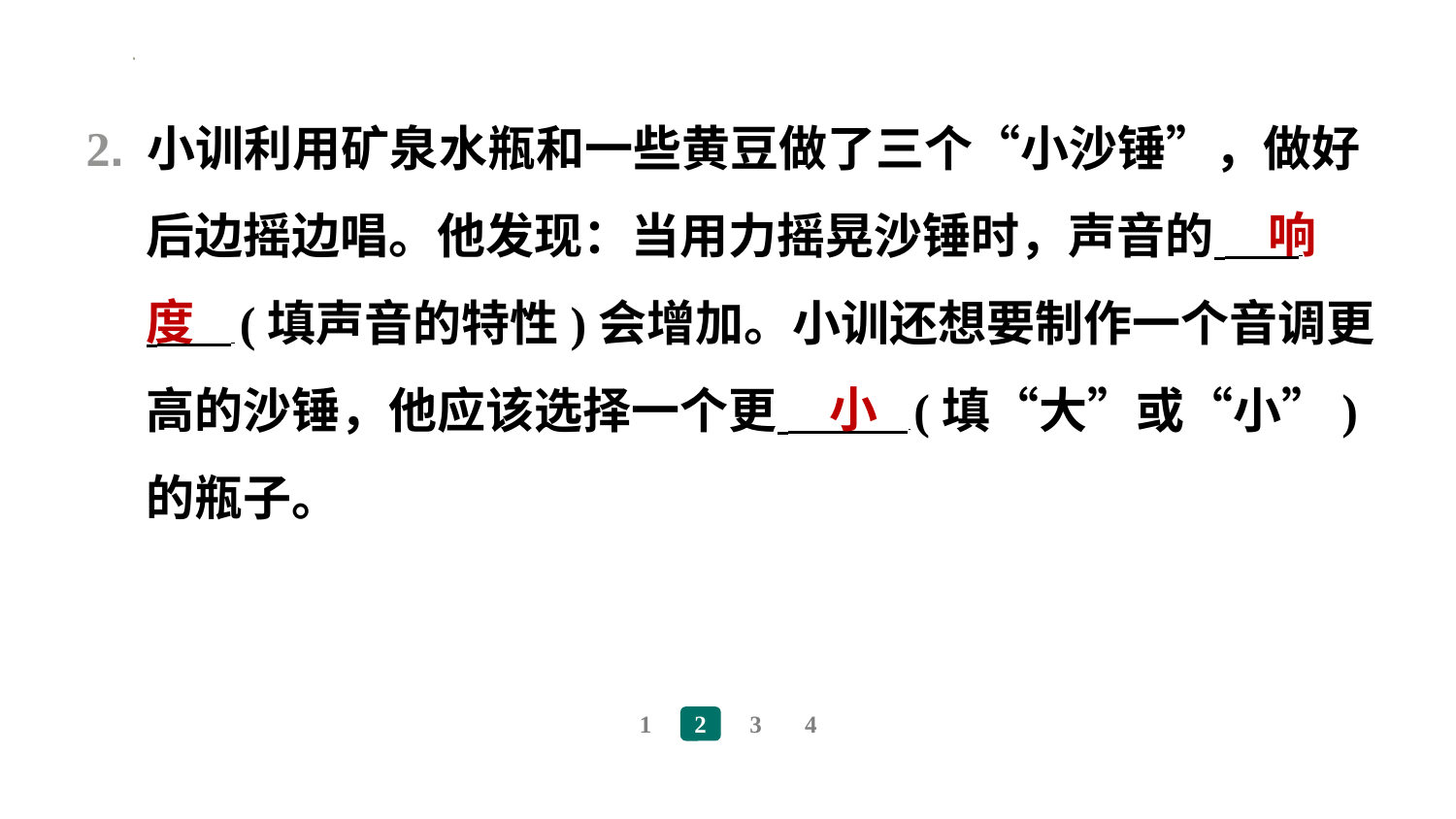

2. 小训利用矿泉水瓶和一些黄豆做了三个“小沙锤”，做好
后边摇边唱。他发现：当用力摇晃沙锤时，声音的          ⁠
          (填声音的特性)会增加。小训还想要制作一个音调更
高的沙锤，他应该选择一个更               (填“大”或“小”)
的瓶子。
响
度
小
2
3
4
1